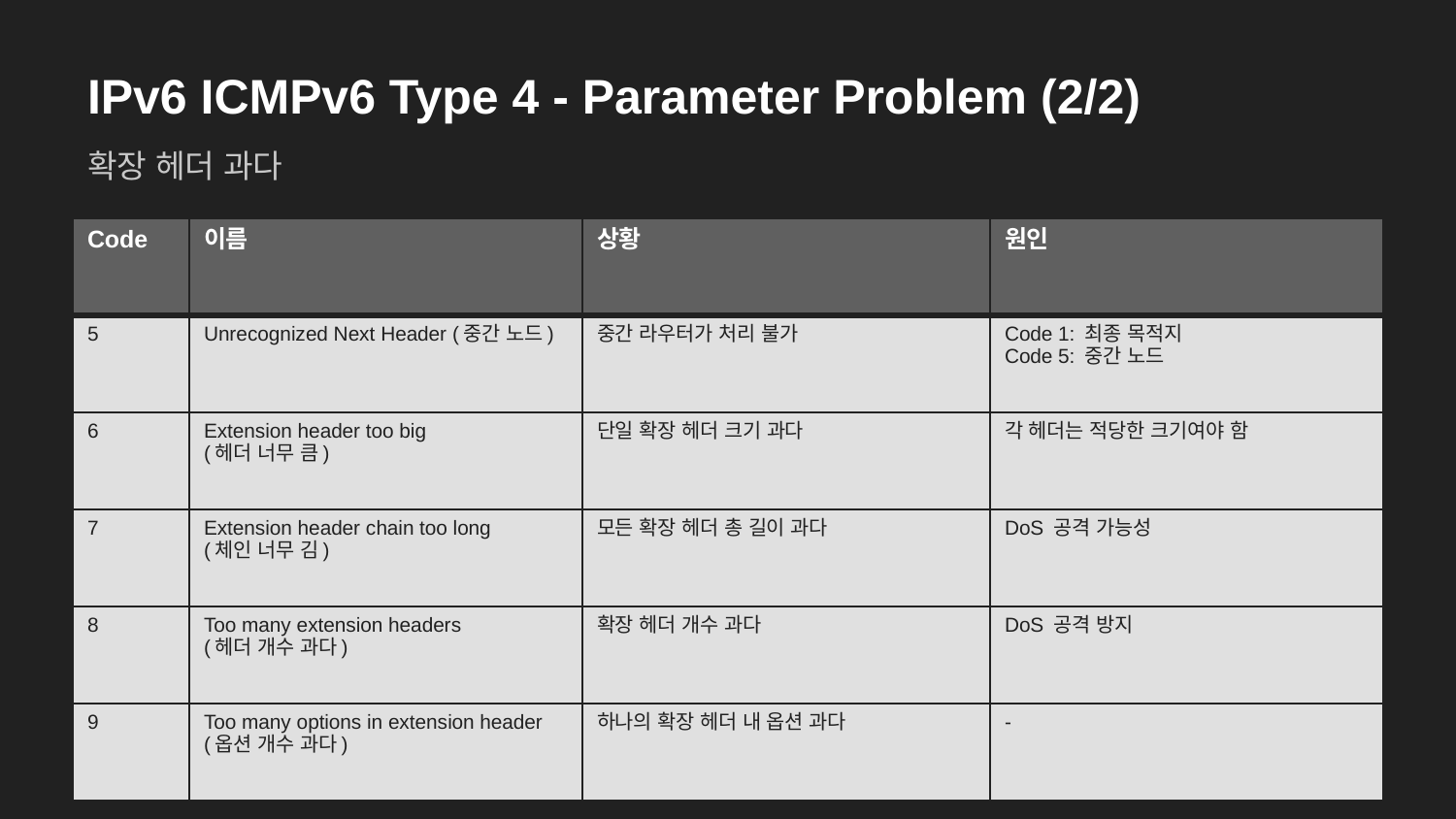

IPv6 ICMPv6 Type 4 - Parameter Problem (2/2)
확장 헤더 과다
| Code | 이름 | 상황 | 원인 |
| --- | --- | --- | --- |
| 5 | Unrecognized Next Header (중간 노드) | 중간 라우터가 처리 불가 | Code 1: 최종 목적지 Code 5: 중간 노드 |
| 6 | Extension header too big (헤더 너무 큼) | 단일 확장 헤더 크기 과다 | 각 헤더는 적당한 크기여야 함 |
| 7 | Extension header chain too long (체인 너무 김) | 모든 확장 헤더 총 길이 과다 | DoS 공격 가능성 |
| 8 | Too many extension headers (헤더 개수 과다) | 확장 헤더 개수 과다 | DoS 공격 방지 |
| 9 | Too many options in extension header (옵션 개수 과다) | 하나의 확장 헤더 내 옵션 과다 | - |